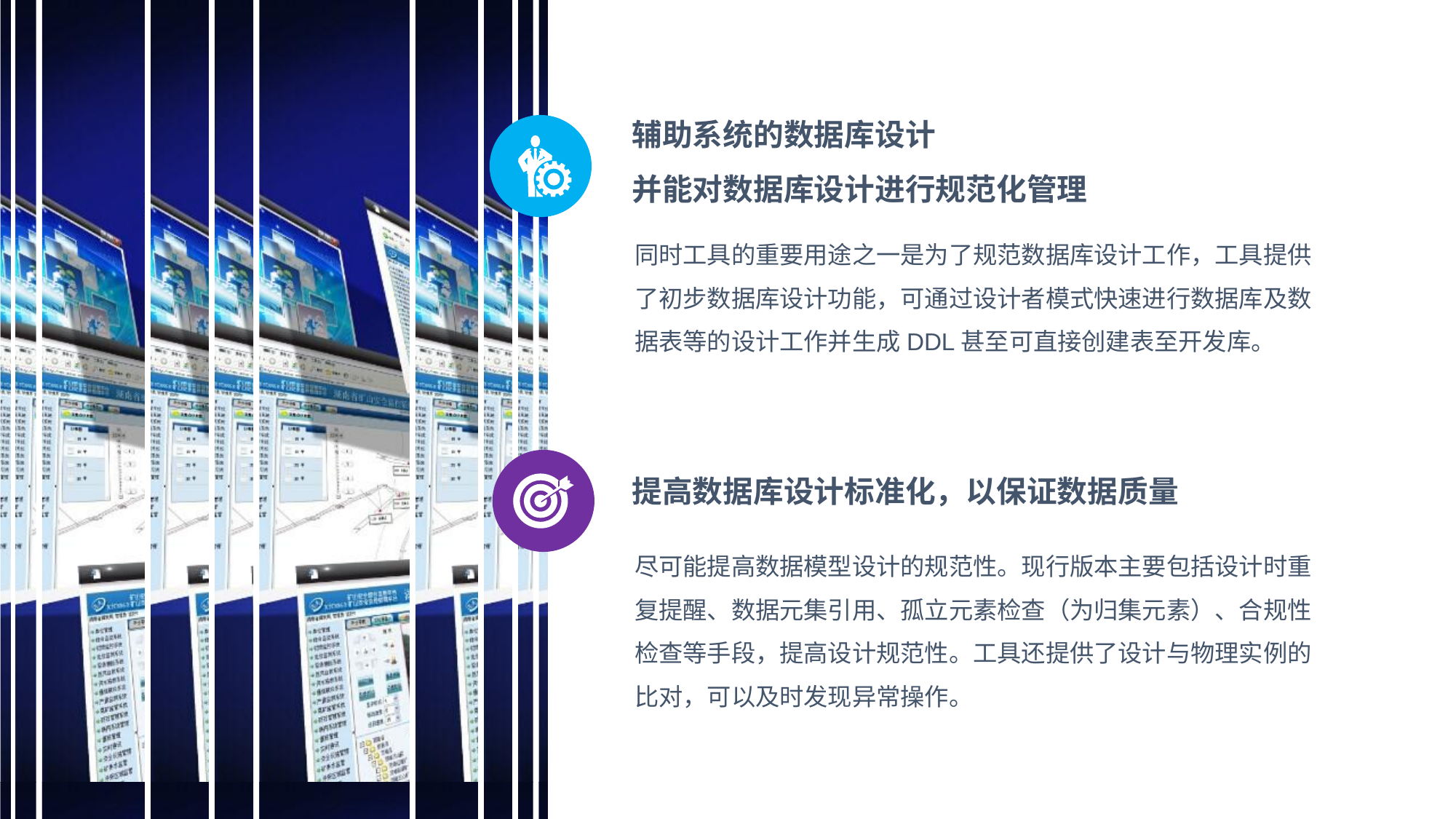

辅助系统的数据库设计
并能对数据库设计进行规范化管理

同时工具的重要用途之一是为了规范数据库设计工作，工具提供了初步数据库设计功能，可通过设计者模式快速进行数据库及数据表等的设计工作并生成DDL甚至可直接创建表至开发库。
提高数据库设计标准化，以保证数据质量

尽可能提高数据模型设计的规范性。现行版本主要包括设计时重复提醒、数据元集引用、孤立元素检查（为归集元素）、合规性检查等手段，提高设计规范性。工具还提供了设计与物理实例的比对，可以及时发现异常操作。